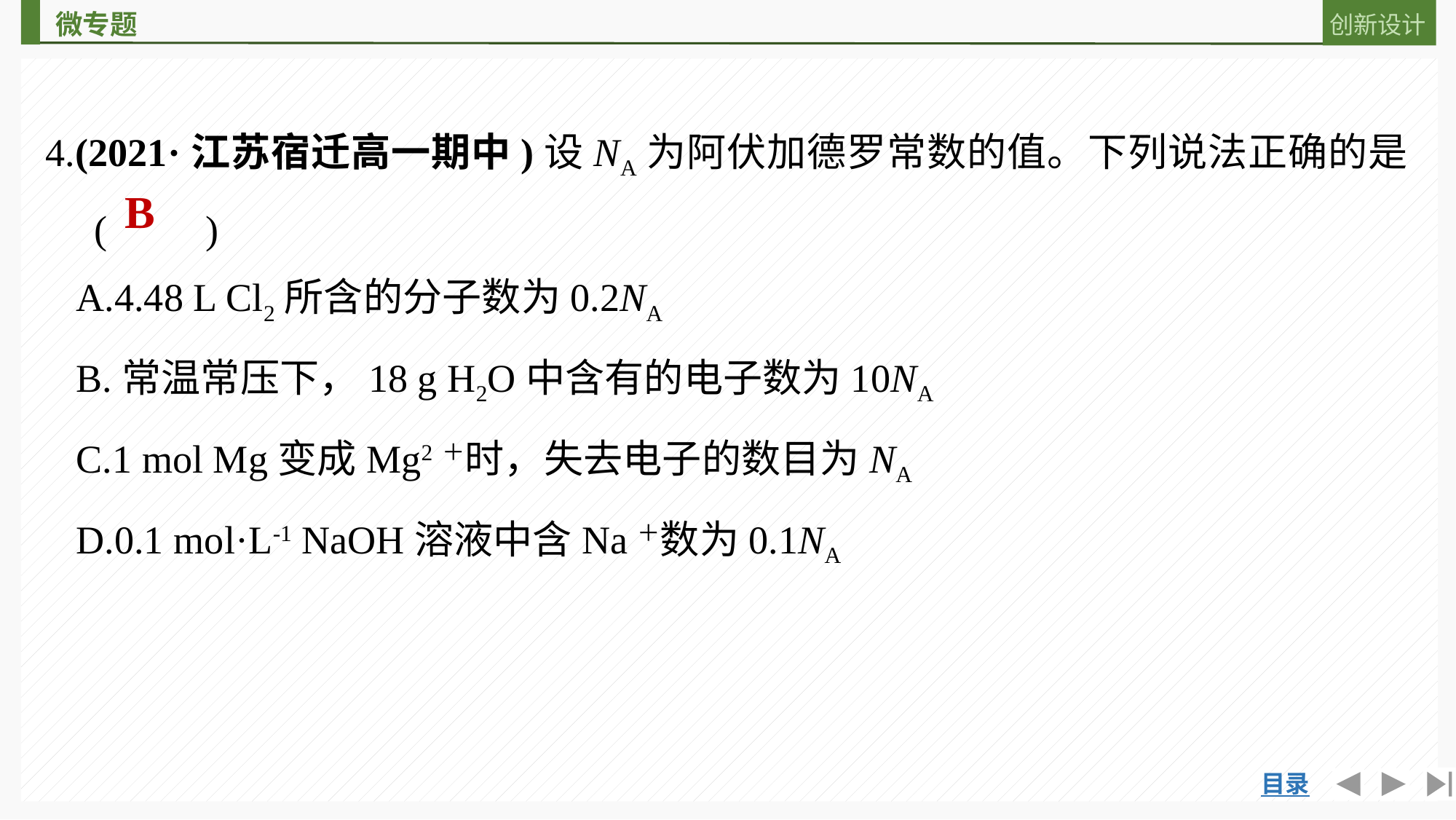

4.(2021·江苏宿迁高一期中)设NA为阿伏加德罗常数的值。下列说法正确的是
　(　　)
B
A.4.48 L Cl2所含的分子数为0.2NA
B.常温常压下，18 g H2O中含有的电子数为10NA
C.1 mol Mg变成Mg2＋时，失去电子的数目为NA
D.0.1 mol·L-1 NaOH溶液中含Na＋数为0.1NA